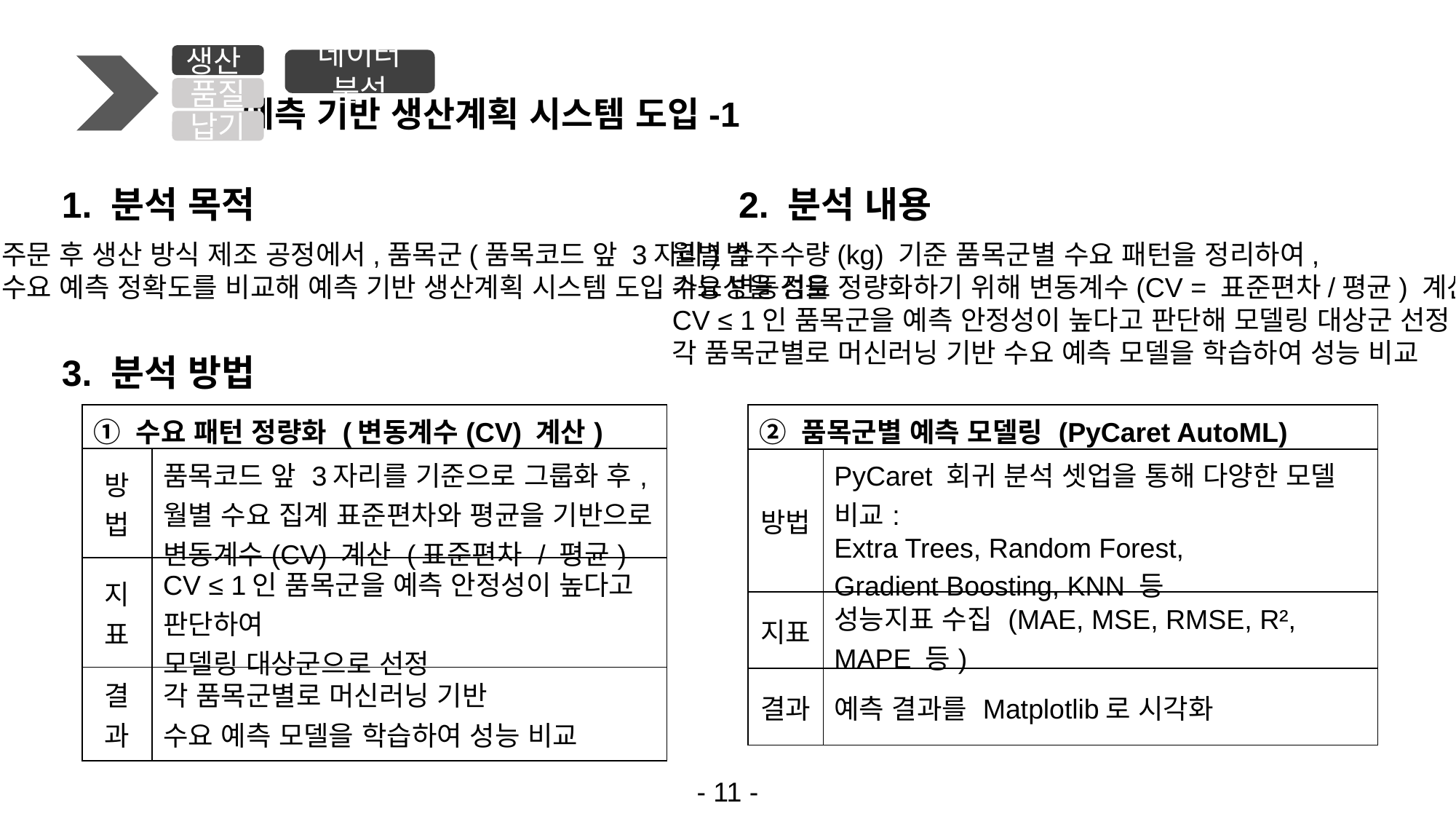

예측 기반 생산계획 시스템 도입-1

생산
품질
납기
데이터 분석
1. 분석 목적
2. 분석 내용
주문 후 생산 방식 제조 공정에서,품목군(품목코드 앞 3자리)별
수요 예측 정확도를 비교해 예측 기반 생산계획 시스템 도입 가능성을 검토
월별 수주수량(kg) 기준 품목군별 수요 패턴을 정리하여,
수요 변동성을 정량화하기 위해 변동계수(CV = 표준편차/평균) 계산
CV ≤ 1인 품목군을 예측 안정성이 높다고 판단해 모델링 대상군 선정
각 품목군별로 머신러닝 기반 수요 예측 모델을 학습하여 성능 비교
3. 분석 방법
| ① 수요 패턴 정량화 (변동계수(CV) 계산) | ① 공정조건 기반으로 이상치 탐지 (Isolation Forest) |
| --- | --- |
| 방법 | 품목코드 앞 3자리를 기준으로 그룹화 후, 월별 수요 집계 표준편차와 평균을 기반으로 변동계수(CV) 계산 (표준편차 / 평균) |
| 지표 | CV ≤ 1인 품목군을 예측 안정성이 높다고 판단하여 모델링 대상군으로 선정 |
| 결과 | 각 품목군별로 머신러닝 기반 수요 예측 모델을 학습하여 성능 비교 |
| ② 품목군별 예측 모델링 (PyCaret AutoML) | ① 공정조건 기반으로 이상치 탐지 (Isolation Forest) |
| --- | --- |
| 방법 | PyCaret 회귀 분석 셋업을 통해 다양한 모델 비교: Extra Trees, Random Forest, Gradient Boosting, KNN 등 |
| 지표 | 성능지표 수집 (MAE, MSE, RMSE, R², MAPE 등) |
| 결과 | 예측 결과를 Matplotlib로 시각화 |
- 11 -